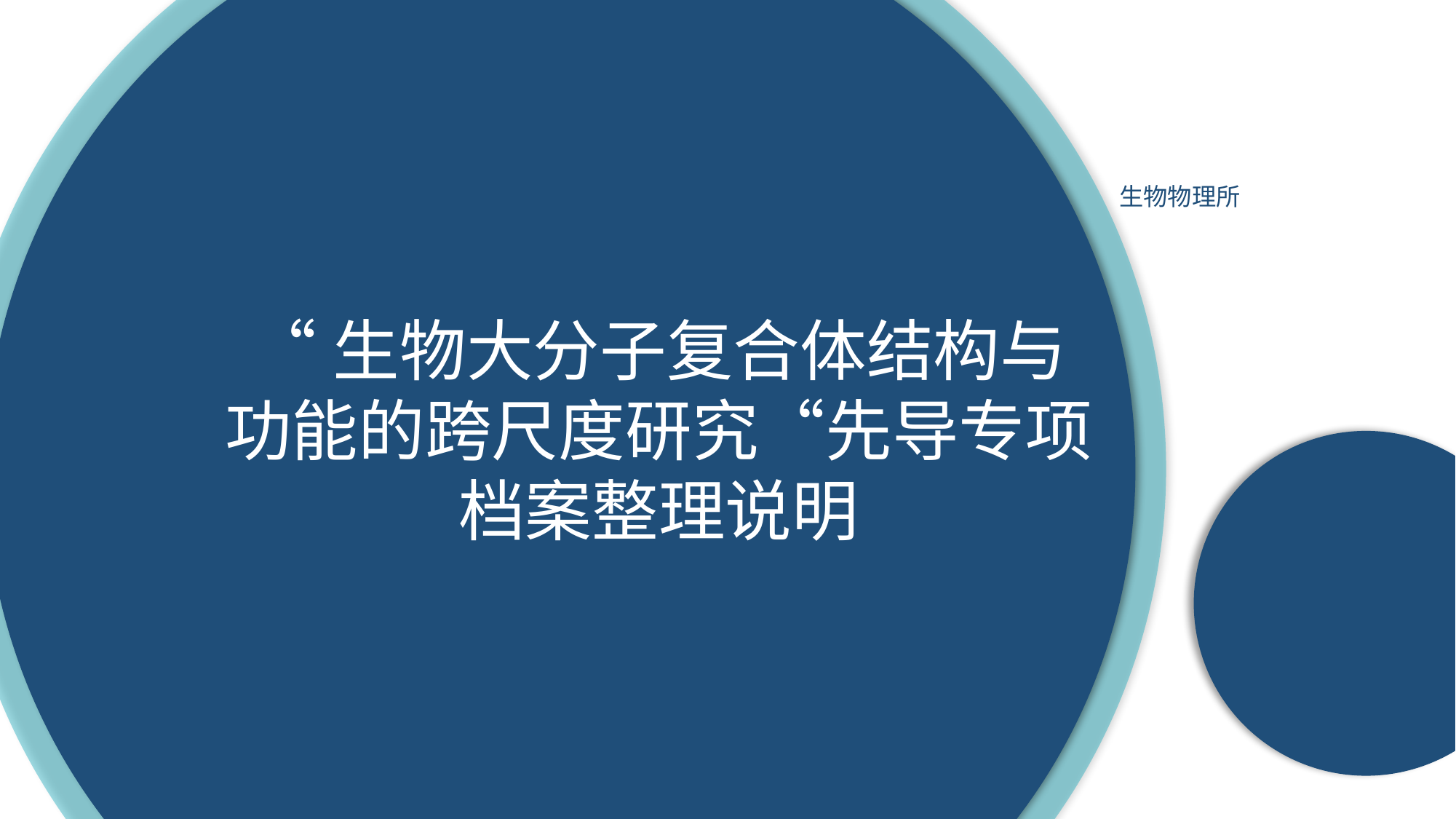

生物物理所
“生物大分子复合体结构与
功能的跨尺度研究“先导专项
档案整理说明